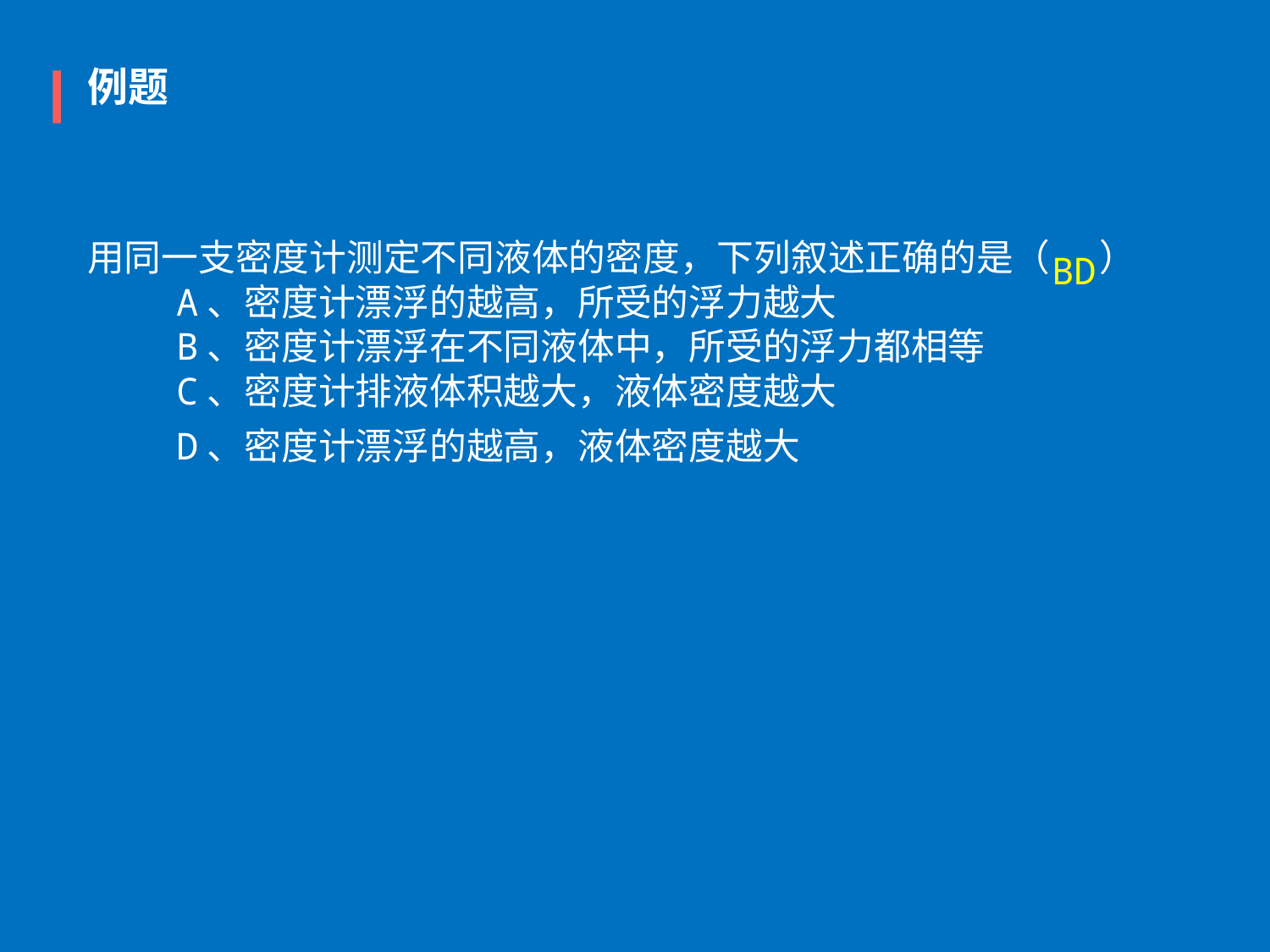

例题

用同一支密度计测定不同液体的密度，下列叙述正确的是（      ）
    A、密度计漂浮的越高，所受的浮力越大
    B、密度计漂浮在不同液体中，所受的浮力都相等
    C、密度计排液体积越大，液体密度越大
    D、密度计漂浮的越高，液体密度越大
BD